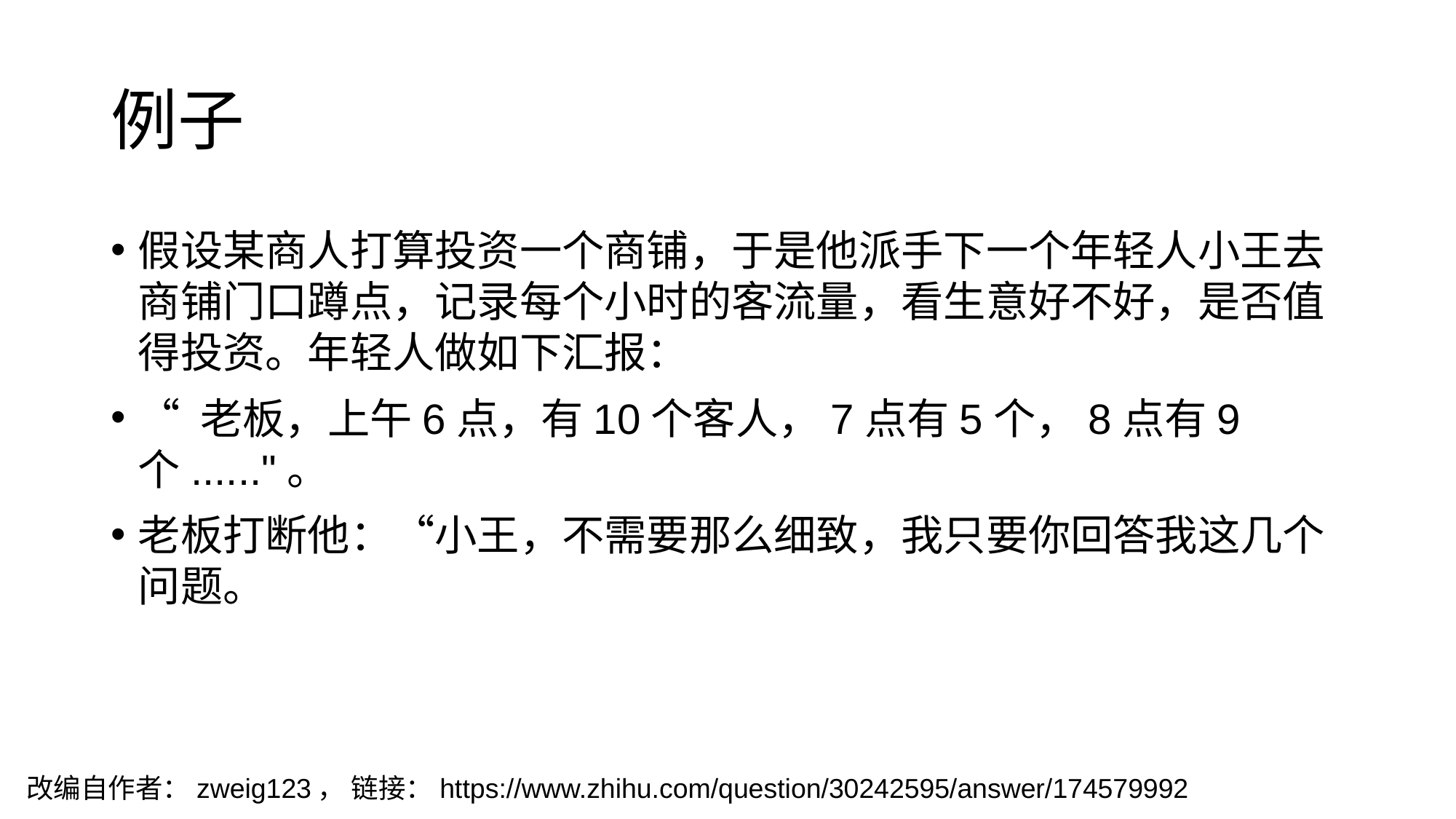

# 例子
假设某商人打算投资一个商铺，于是他派手下一个年轻人小王去商铺门口蹲点，记录每个小时的客流量，看生意好不好，是否值得投资。年轻人做如下汇报：
“ 老板，上午6点，有10个客人，7点有5个，8点有9个......"。
老板打断他：“小王，不需要那么细致，我只要你回答我这几个问题。

改编自作者：zweig123， 链接：https://www.zhihu.com/question/30242595/answer/174579992